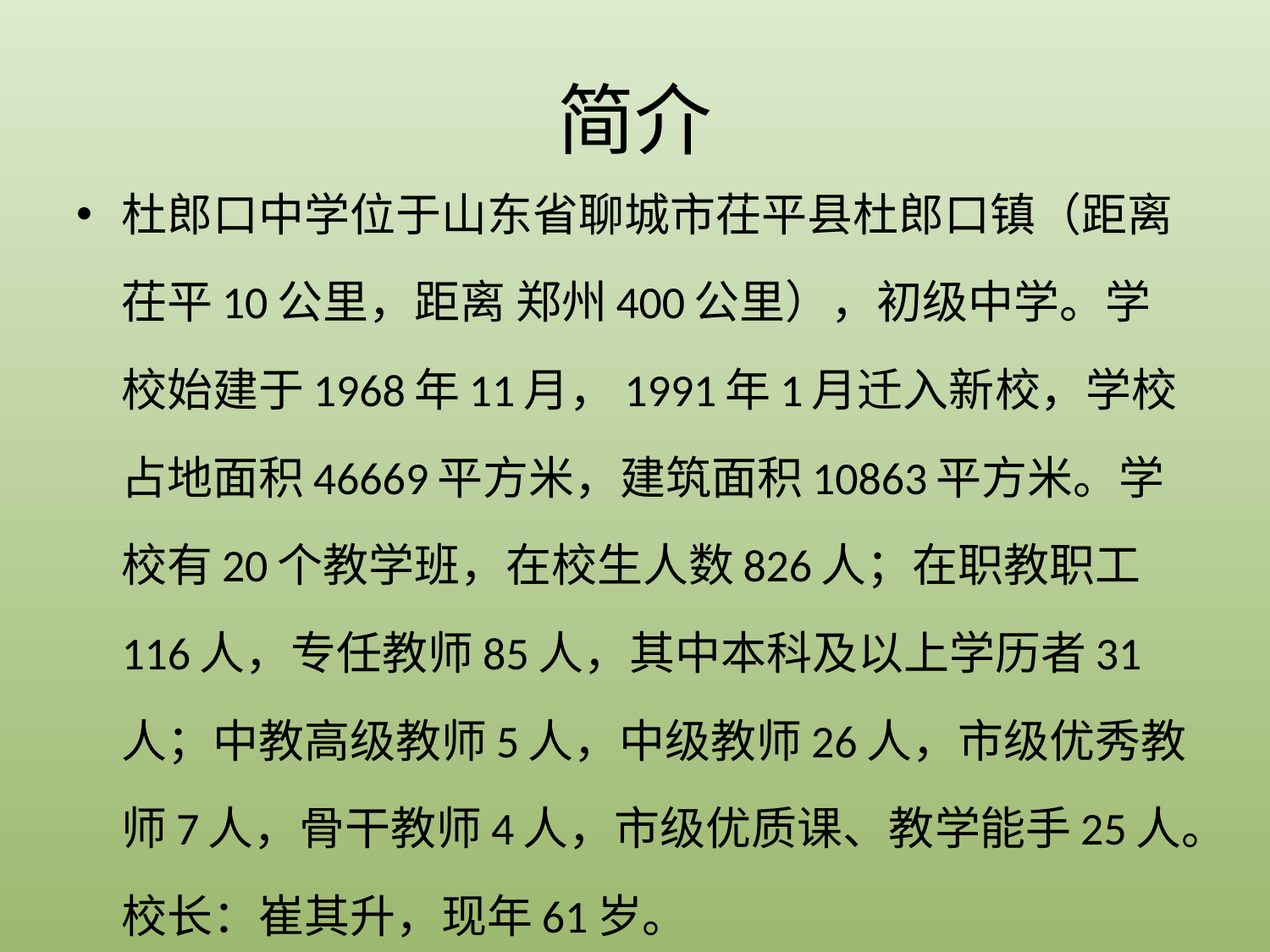

# 简介
杜郎口中学位于山东省聊城市茌平县杜郎口镇（距离茌平10公里，距离 郑州400公里），初级中学。学校始建于1968年11月，1991年1月迁入新校，学校占地面积46669平方米，建筑面积10863平方米。学校有20个教学班，在校生人数826人；在职教职工116人，专任教师85人，其中本科及以上学历者31人；中教高级教师5人，中级教师26人，市级优秀教师7人，骨干教师4人，市级优质课、教学能手25人。校长：崔其升，现年61岁。